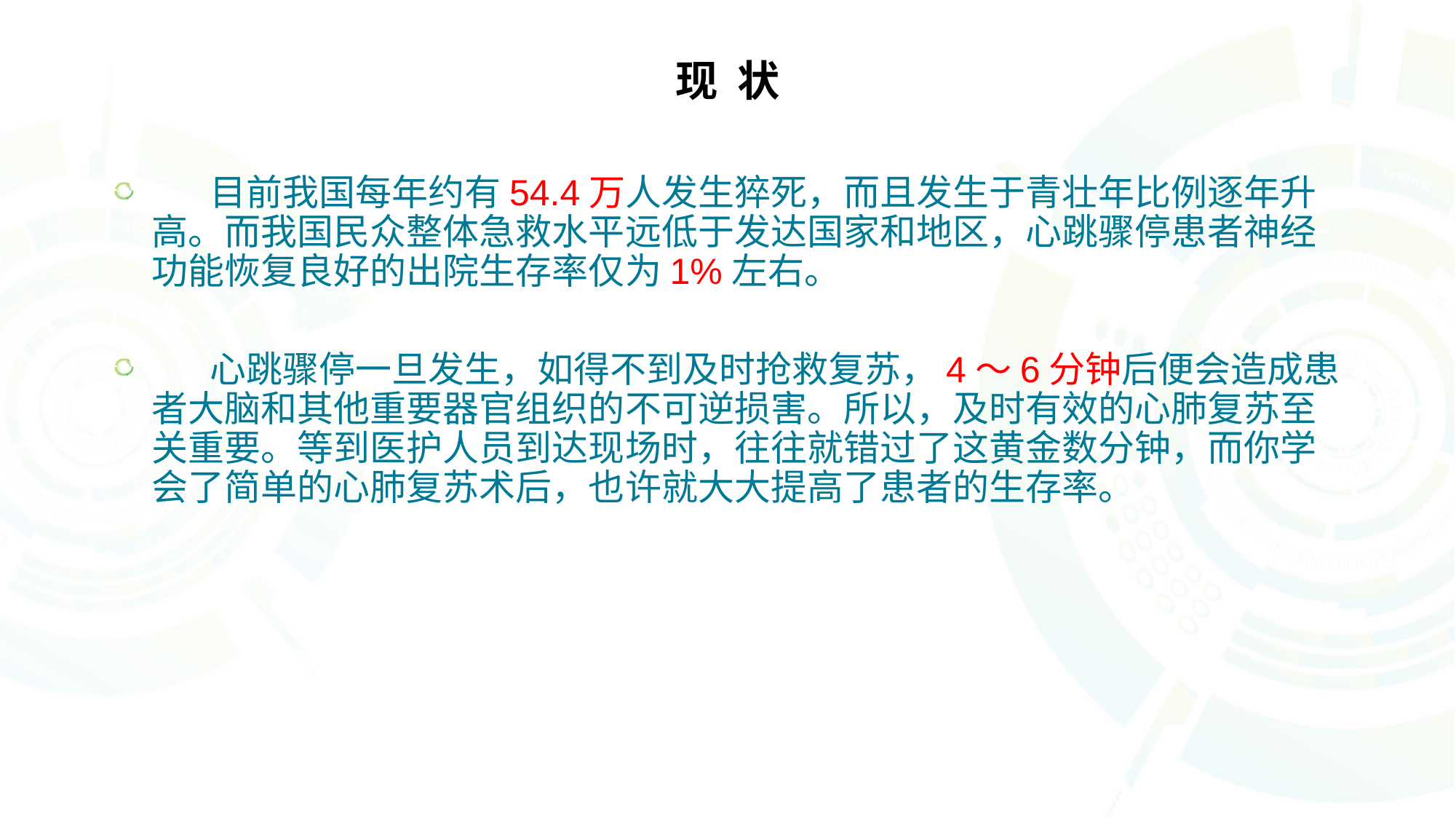

# 现  状
      目前我国每年约有54.4万人发生猝死，而且发生于青壮年比例逐年升高。而我国民众整体急救水平远低于发达国家和地区，心跳骤停患者神经功能恢复良好的出院生存率仅为1%左右。
      心跳骤停一旦发生，如得不到及时抢救复苏，4～6分钟后便会造成患者大脑和其他重要器官组织的不可逆损害。所以，及时有效的心肺复苏至关重要。等到医护人员到达现场时，往往就错过了这黄金数分钟，而你学会了简单的心肺复苏术后，也许就大大提高了患者的生存率。